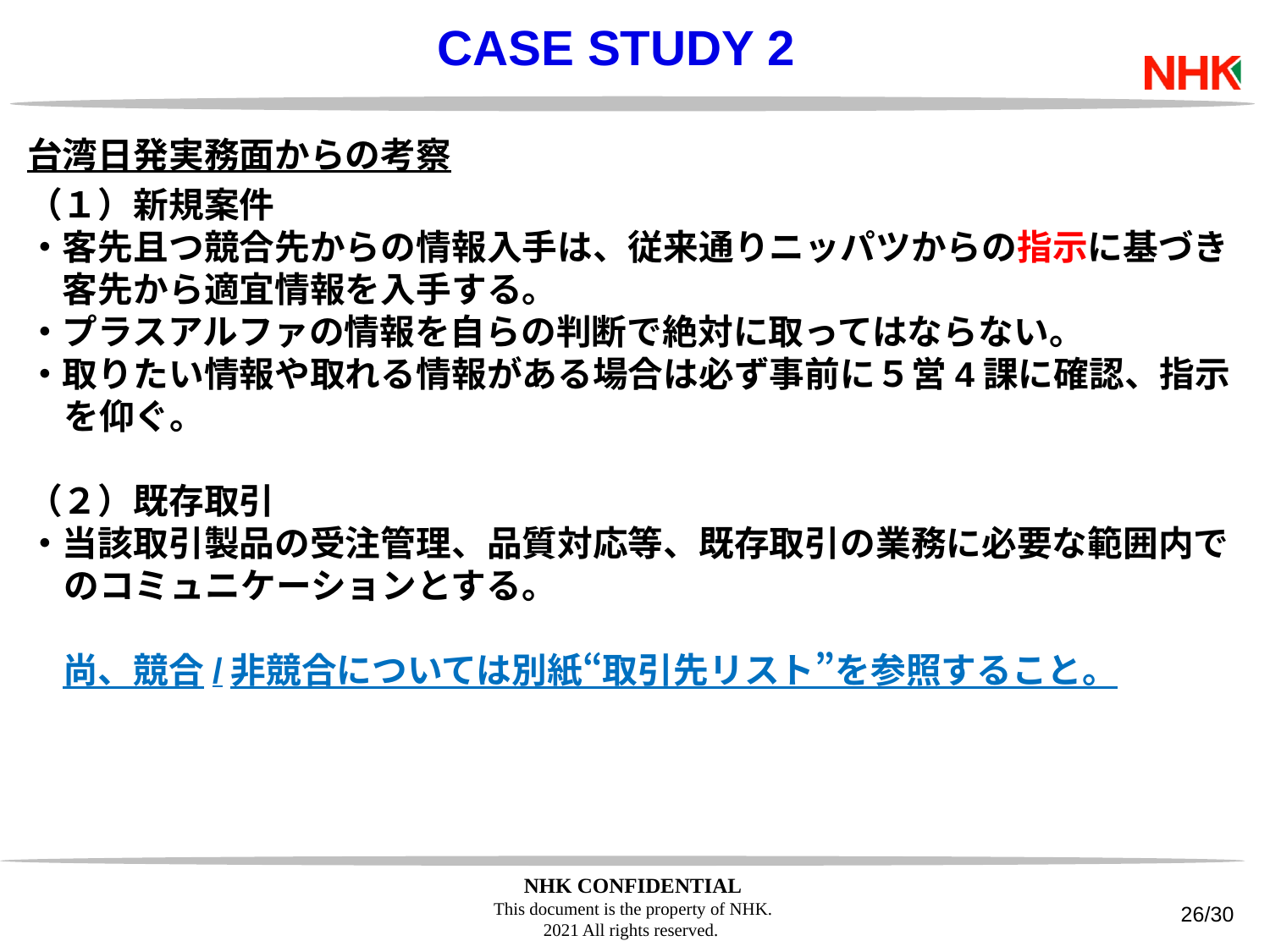

CASE STUDY 2
台湾日発実務面からの考察
（１）新規案件
・客先且つ競合先からの情報入手は、従来通りニッパツからの指示に基づき
　客先から適宜情報を入手する。
・プラスアルファの情報を自らの判断で絶対に取ってはならない。
・取りたい情報や取れる情報がある場合は必ず事前に５営4課に確認、指示を仰ぐ。

（２）既存取引
・当該取引製品の受注管理、品質対応等、既存取引の業務に必要な範囲内でのコミュニケーションとする。

　尚、競合/非競合については別紙“取引先リスト”を参照すること。

26/30